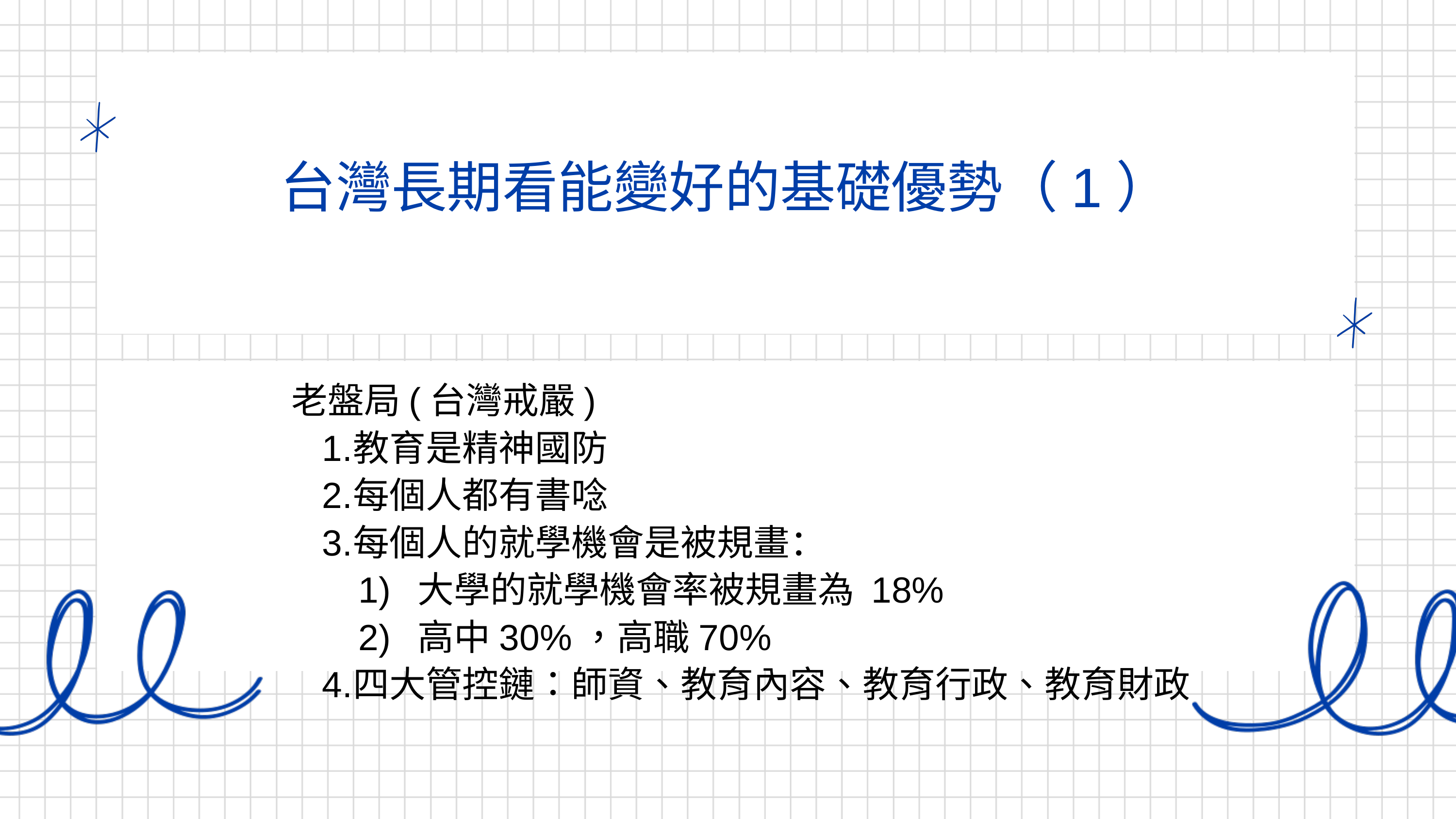

台灣長期看能變好的基礎優勢（1）

老盤局(台灣戒嚴)
教育是精神國防
每個人都有書唸
每個人的就學機會是被規畫：
大學的就學機會率被規畫為 18%
高中30%，高職70%
四大管控鏈：師資、教育內容、教育行政、教育財政